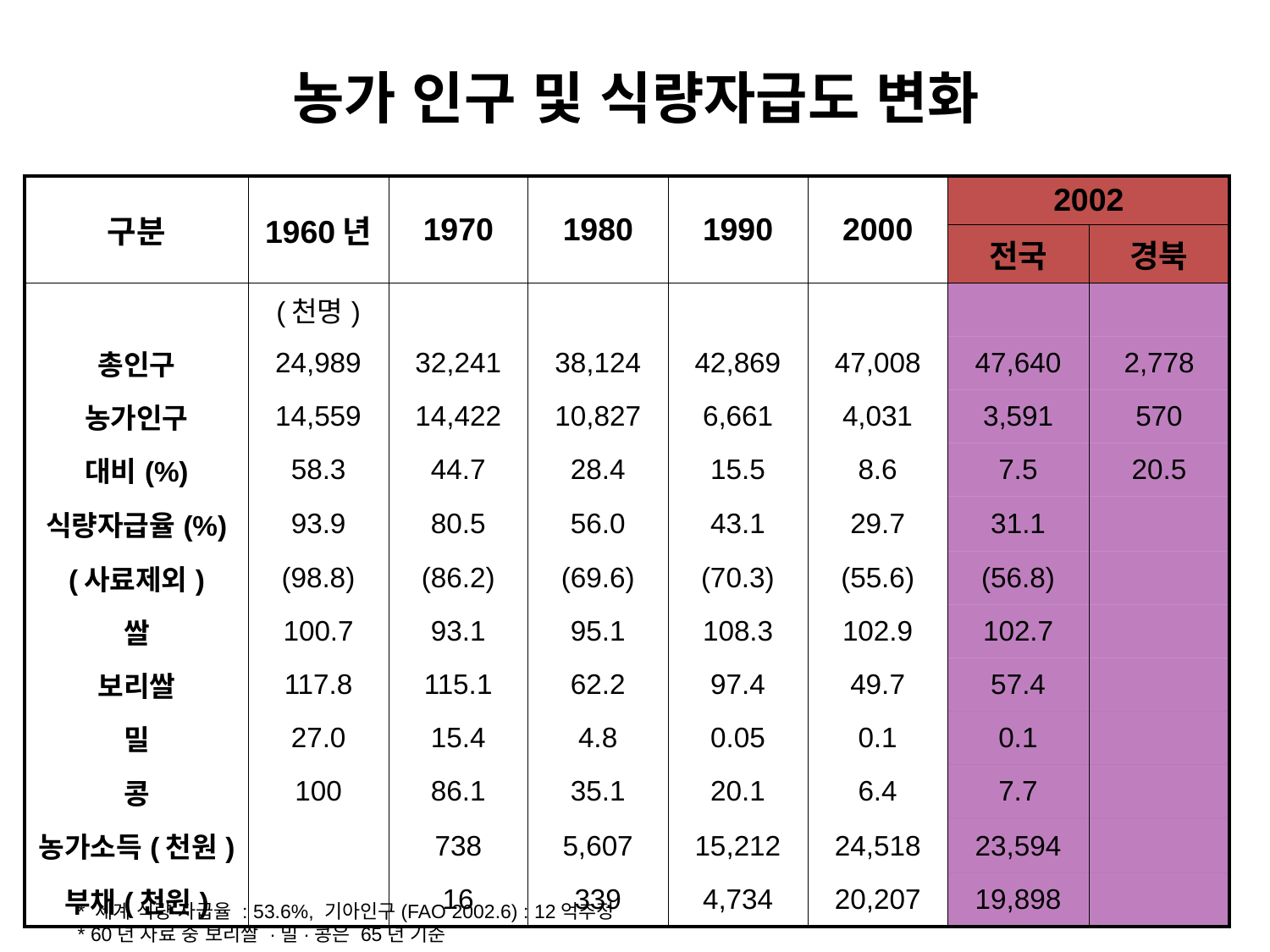

농가 인구 및 식량자급도 변화
| 구분 | 1960년 | 1970 | 1980 | 1990 | 2000 | 2002 |  |
| --- | --- | --- | --- | --- | --- | --- | --- |
|  |  |  |  |  |  | 전국 | 경북 |
|  | (천명) |  |  |  |  |  |  |
| 총인구 | 24,989 | 32,241 | 38,124 | 42,869 | 47,008 | 47,640 | 2,778 |
| 농가인구 | 14,559 | 14,422 | 10,827 | 6,661 | 4,031 | 3,591 | 570 |
| 대비(%) | 58.3 | 44.7 | 28.4 | 15.5 | 8.6 | 7.5 | 20.5 |
| 식량자급율(%) | 93.9 | 80.5 | 56.0 | 43.1 | 29.7 | 31.1 |  |
| (사료제외) | (98.8) | (86.2) | (69.6) | (70.3) | (55.6) | (56.8) |  |
| 쌀 | 100.7 | 93.1 | 95.1 | 108.3 | 102.9 | 102.7 |  |
| 보리쌀 | 117.8 | 115.1 | 62.2 | 97.4 | 49.7 | 57.4 |  |
| 밀 | 27.0 | 15.4 | 4.8 | 0.05 | 0.1 | 0.1 |  |
| 콩 | 100 | 86.1 | 35.1 | 20.1 | 6.4 | 7.7 |  |
| 농가소득(천원) |  | 738 | 5,607 | 15,212 | 24,518 | 23,594 |  |
| 부채(천원) |  | 16 | 339 | 4,734 | 20,207 | 19,898 |  |
* 세계 식량 자급율 : 53.6%, 기아인구(FAO 2002.6) : 12억추정
* 60년 자료 중 보리쌀 ·밀·콩은 65년 기준